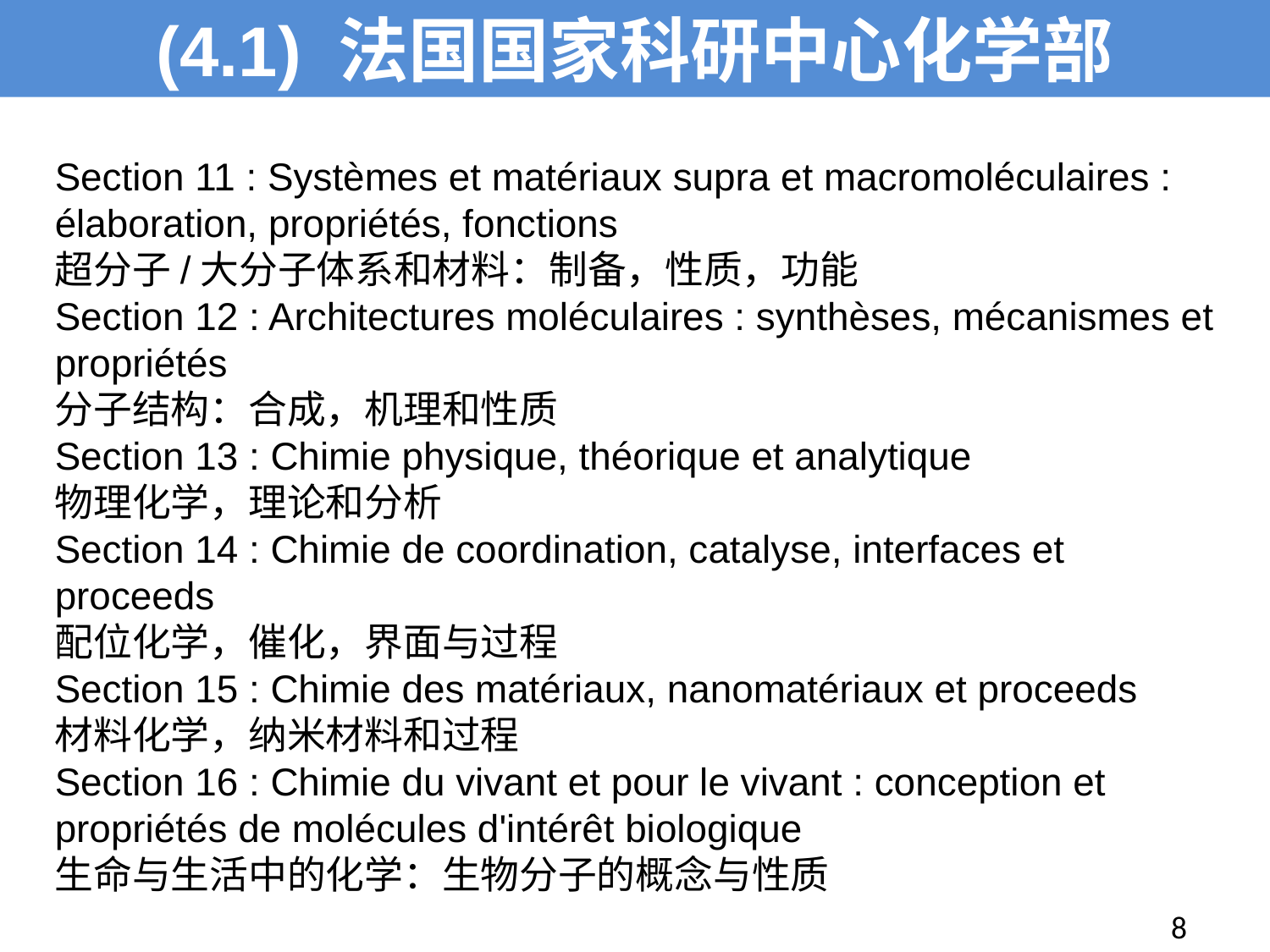

(4.1) 法国国家科研中心化学部
Section 11 : Systèmes et matériaux supra et macromoléculaires : élaboration, propriétés, fonctions
超分子/大分子体系和材料：制备，性质，功能
Section 12 : Architectures moléculaires : synthèses, mécanismes et propriétés
分子结构：合成，机理和性质
Section 13 : Chimie physique, théorique et analytique
物理化学，理论和分析
Section 14 : Chimie de coordination, catalyse, interfaces et proceeds
配位化学，催化，界面与过程
Section 15 : Chimie des matériaux, nanomatériaux et proceeds
材料化学，纳米材料和过程
Section 16 : Chimie du vivant et pour le vivant : conception et propriétés de molécules d'intérêt biologique
生命与生活中的化学：生物分子的概念与性质